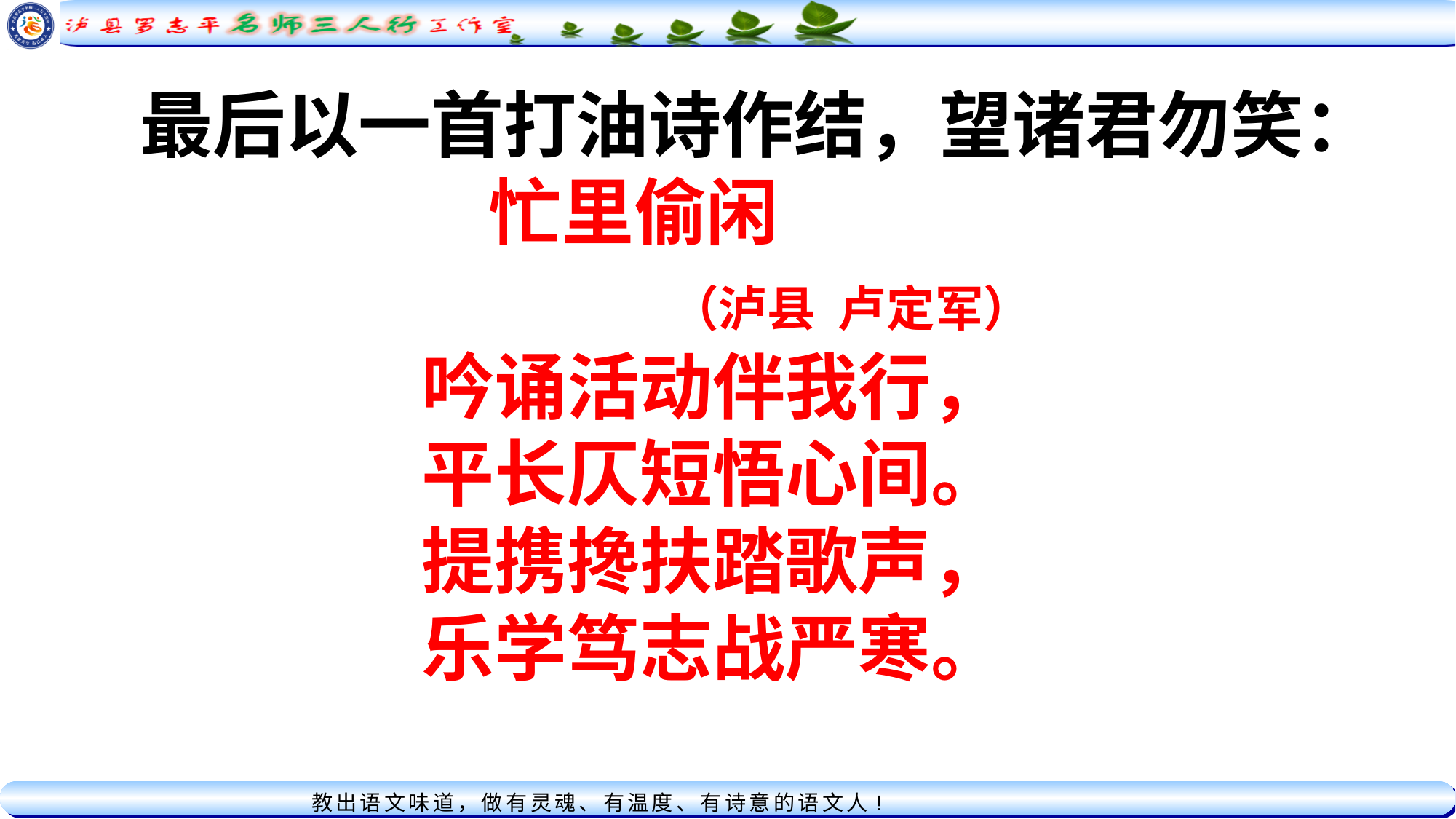

最后以一首打油诗作结，望诸君勿笑：
                    忙里偷闲
                               （泸县  卢定军）
                吟诵活动伴我行，
                平长仄短悟心间。
                提携搀扶踏歌声，
                乐学笃志战严寒。